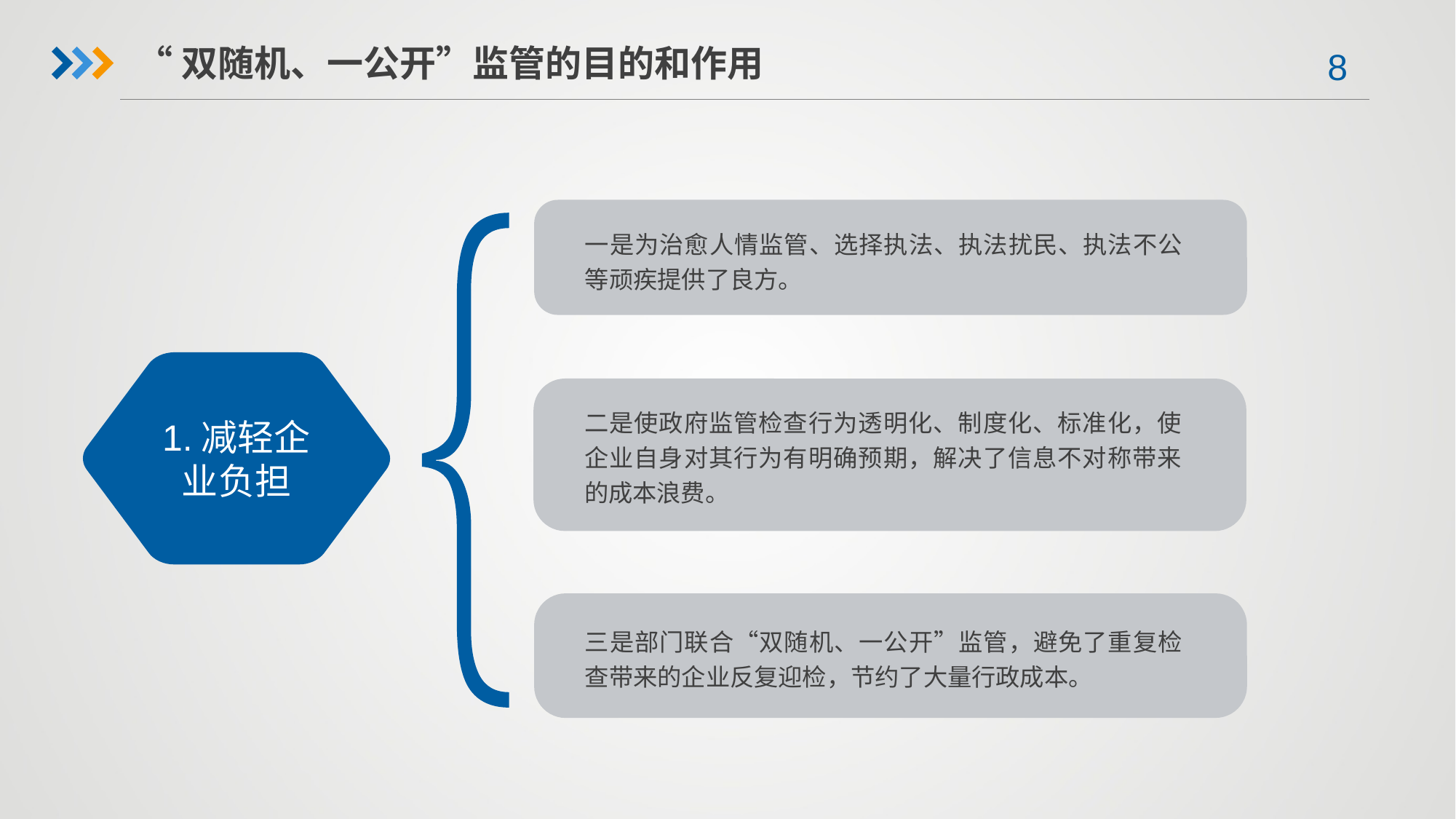

“双随机、一公开”监管的目的和作用

一是为治愈人情监管、选择执法、执法扰民、执法不公等顽疾提供了良方。

二是使政府监管检查行为透明化、制度化、标准化，使企业自身对其行为有明确预期，解决了信息不对称带来的成本浪费。
1.减轻企业负担

三是部门联合“双随机、一公开”监管，避免了重复检查带来的企业反复迎检，节约了大量行政成本。